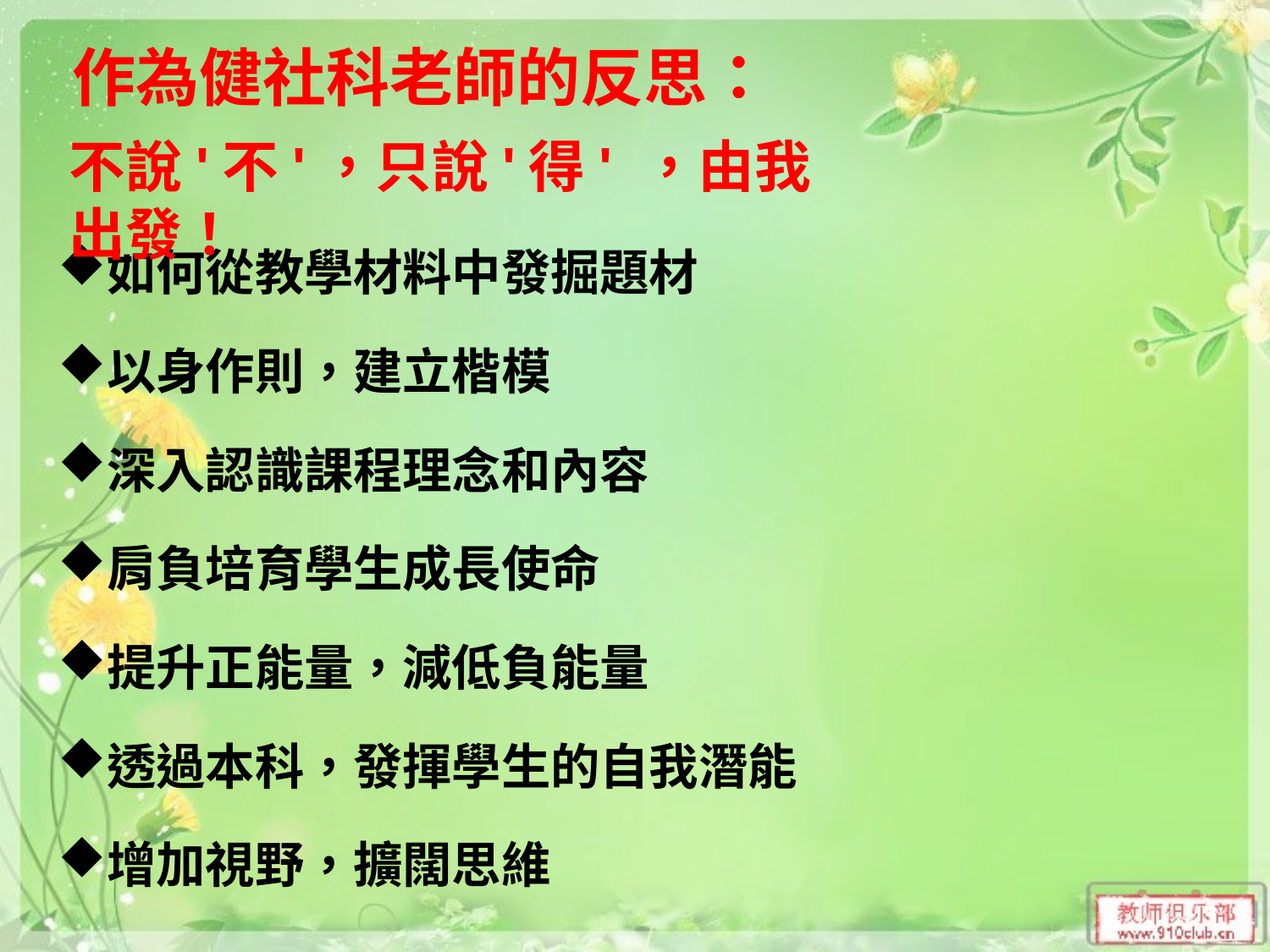

作為健社科老師的反思：
不說'不'，只說'得' ，由我出發！
如何從教學材料中發掘題材
以身作則，建立楷模
深入認識課程理念和內容
肩負培育學生成長使命
提升正能量，減低負能量
透過本科，發揮學生的自我潛能
增加視野，擴闊思維